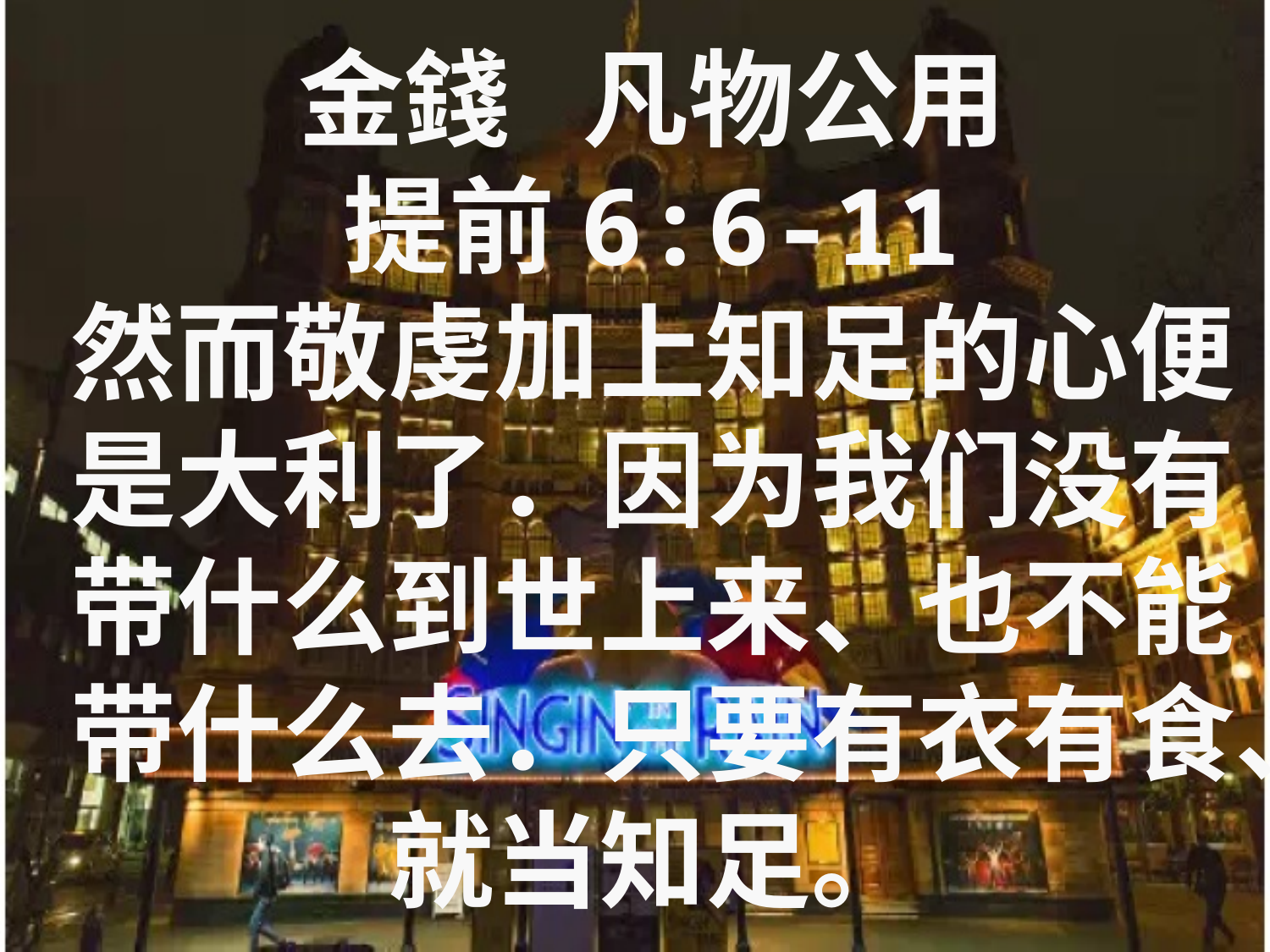

金錢   凡物公用
提前6:6-11
然而敬虔加上知足的心便是大利了．因为我们没有带什么到世上来、也不能带什么去．只要有衣有食、就当知足。